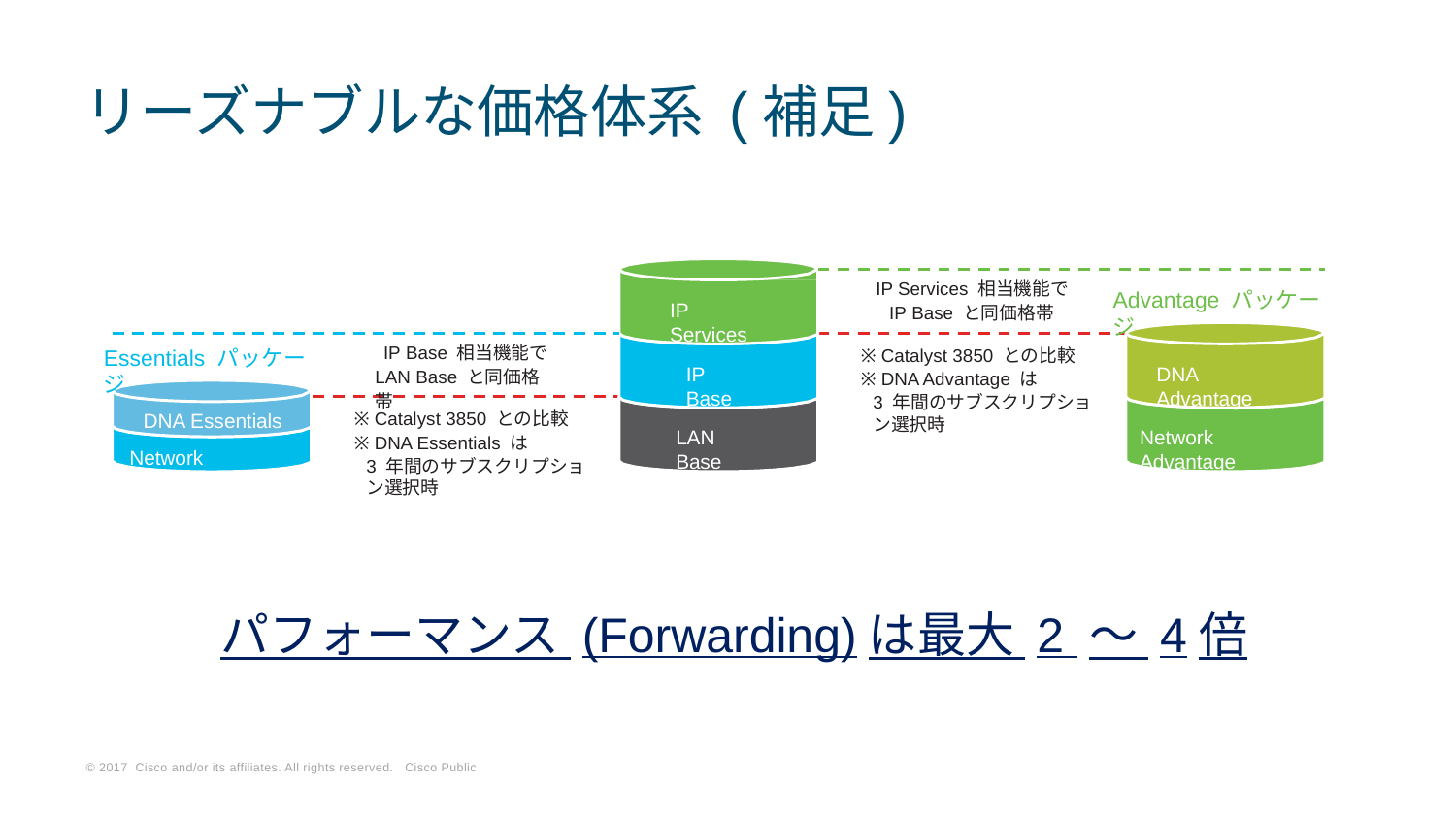

# リーズナブルな価格体系 (補足)

IP Services 相当機能で IP Base と同価格帯
Advantage パッケージ
IP Services

IP Base 相当機能で LAN Base と同価格帯
※ Catalyst 3850 との比較
※ DNA Advantage は
3 年間のサブスクリプション選択時
Essentials パッケージ
DNA Advantage
IP Base

DNA Essentials  Network Essentials

※ Catalyst 3850 との比較
※ DNA Essentials は
3 年間のサブスクリプション選択時

LAN Base
Network Advantage

パフォーマンス (Forwarding)は最大 2 ～ 4倍